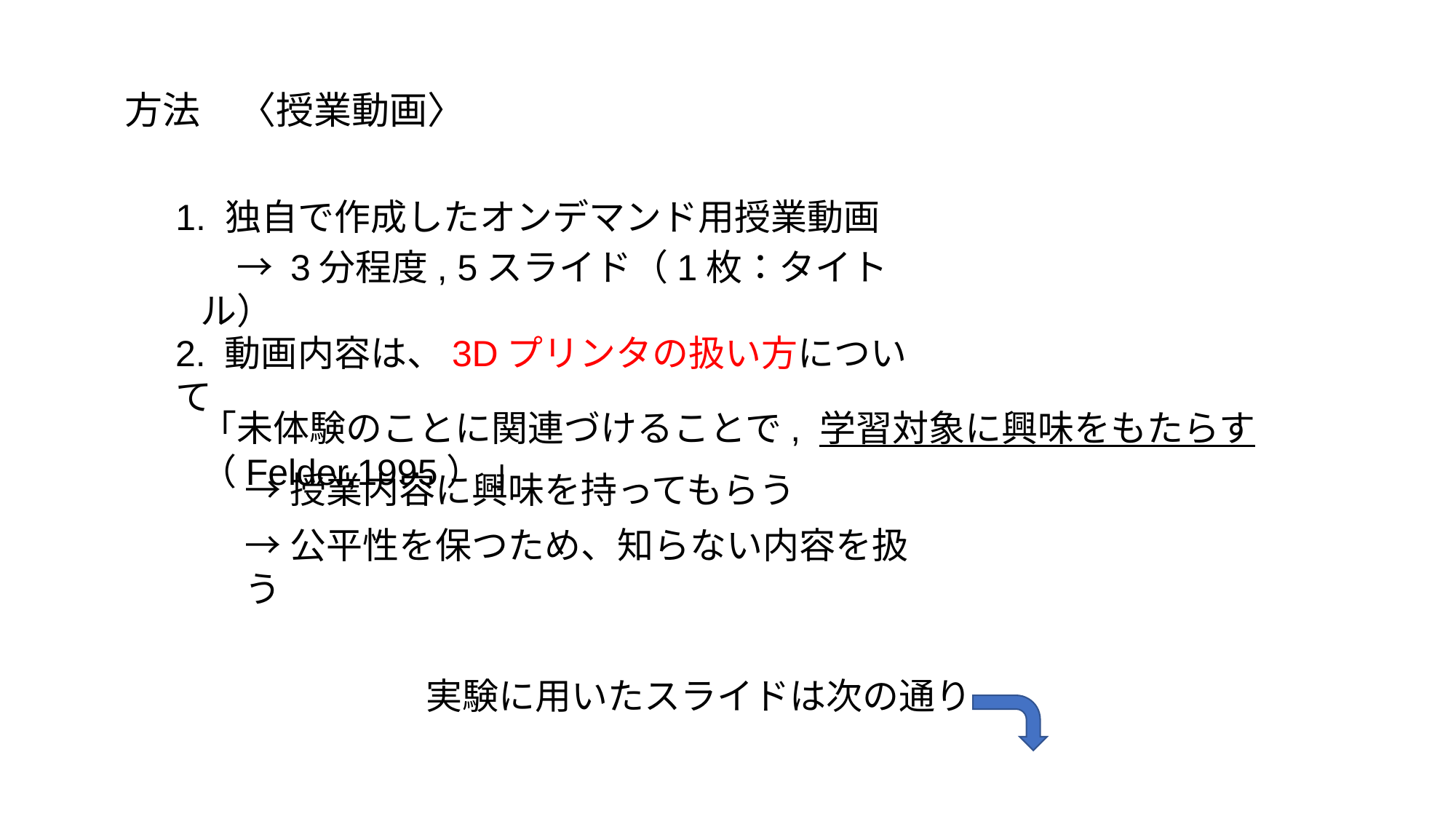

方法　〈授業動画〉
1. 独自で作成したオンデマンド用授業動画
　→ 3分程度, 5スライド（1枚：タイトル）
2. 動画内容は、3Dプリンタの扱い方について
「未体験のことに関連づけることで, 学習対象に興味をもたらす（Felder,1995） 」
→授業内容に興味を持ってもらう
→公平性を保つため、知らない内容を扱う
実験に用いたスライドは次の通り